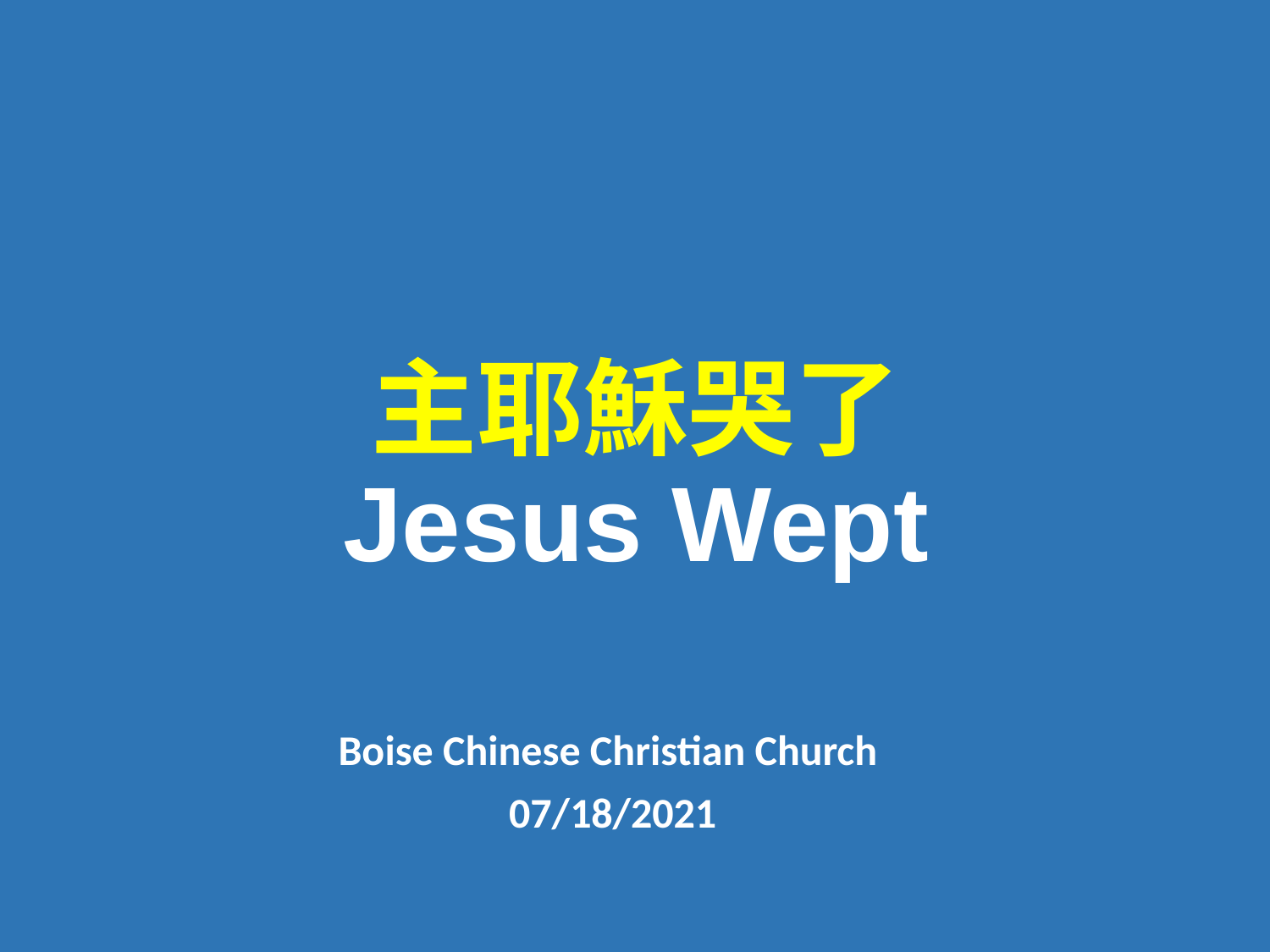

# 主耶穌哭了 Jesus Wept
Boise Chinese Christian Church
07/18/2021